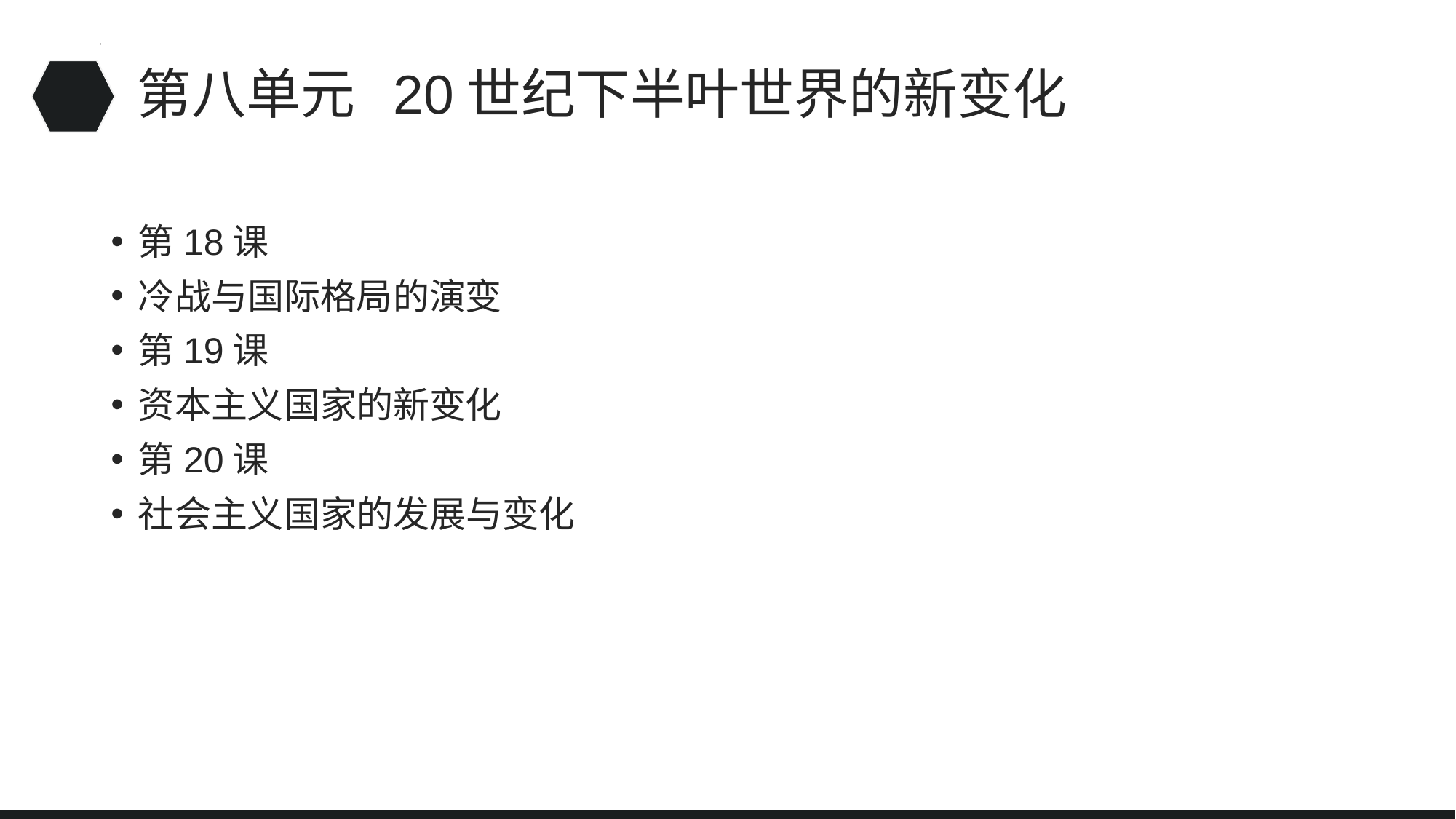

# 第八单元  20世纪下半叶世界的新变化
第18课
冷战与国际格局的演变
第19课
资本主义国家的新变化
第20课
社会主义国家的发展与变化